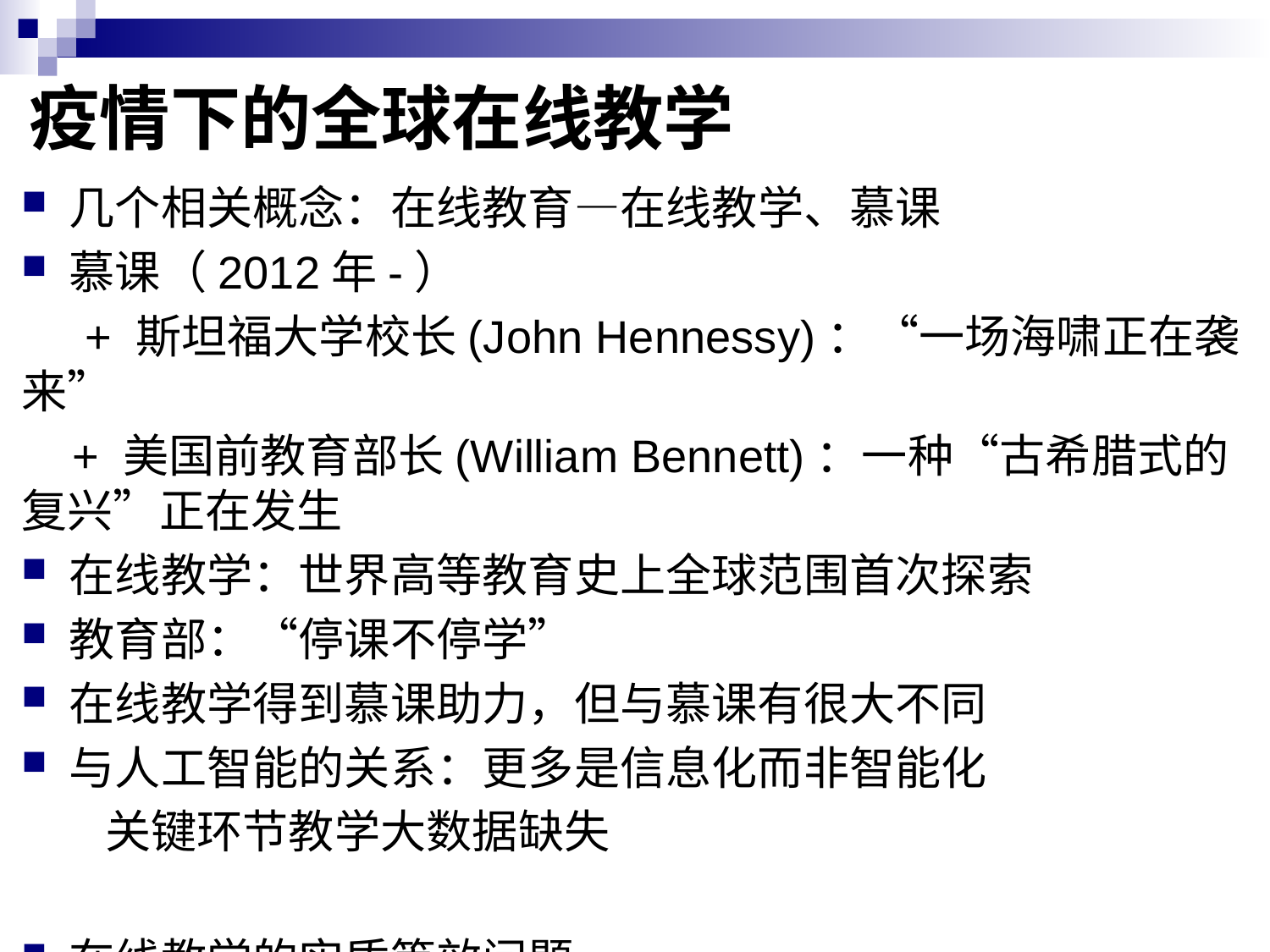

# 疫情下的全球在线教学
几个相关概念：在线教育—在线教学、慕课
慕课（2012年-）
     + 斯坦福大学校长(John Hennessy)：“一场海啸正在袭来”
    + 美国前教育部长(William Bennett)：一种“古希腊式的复兴”正在发生
在线教学：世界高等教育史上全球范围首次探索
教育部：“停课不停学”
在线教学得到慕课助力，但与慕课有很大不同
与人工智能的关系：更多是信息化而非智能化
       关键环节教学大数据缺失

在线教学的实质等效问题